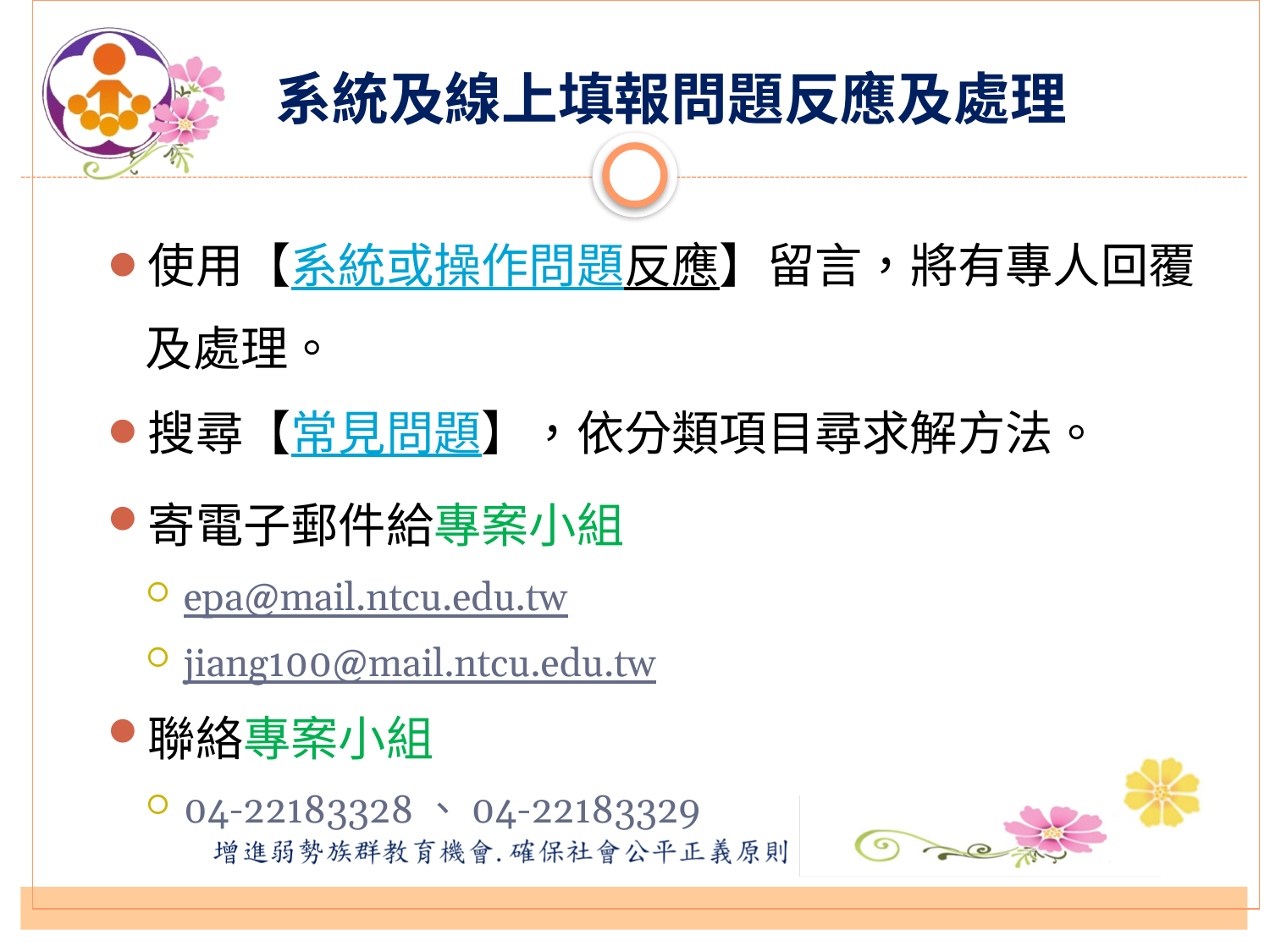

# 系統及線上填報問題反應及處理
使用【系統或操作問題反應】留言，將有專人回覆及處理。
搜尋【常見問題】，依分類項目尋求解方法。
寄電子郵件給專案小組
epa@mail.ntcu.edu.tw
jiang100@mail.ntcu.edu.tw
聯絡專案小組
04-22183328、04-22183329